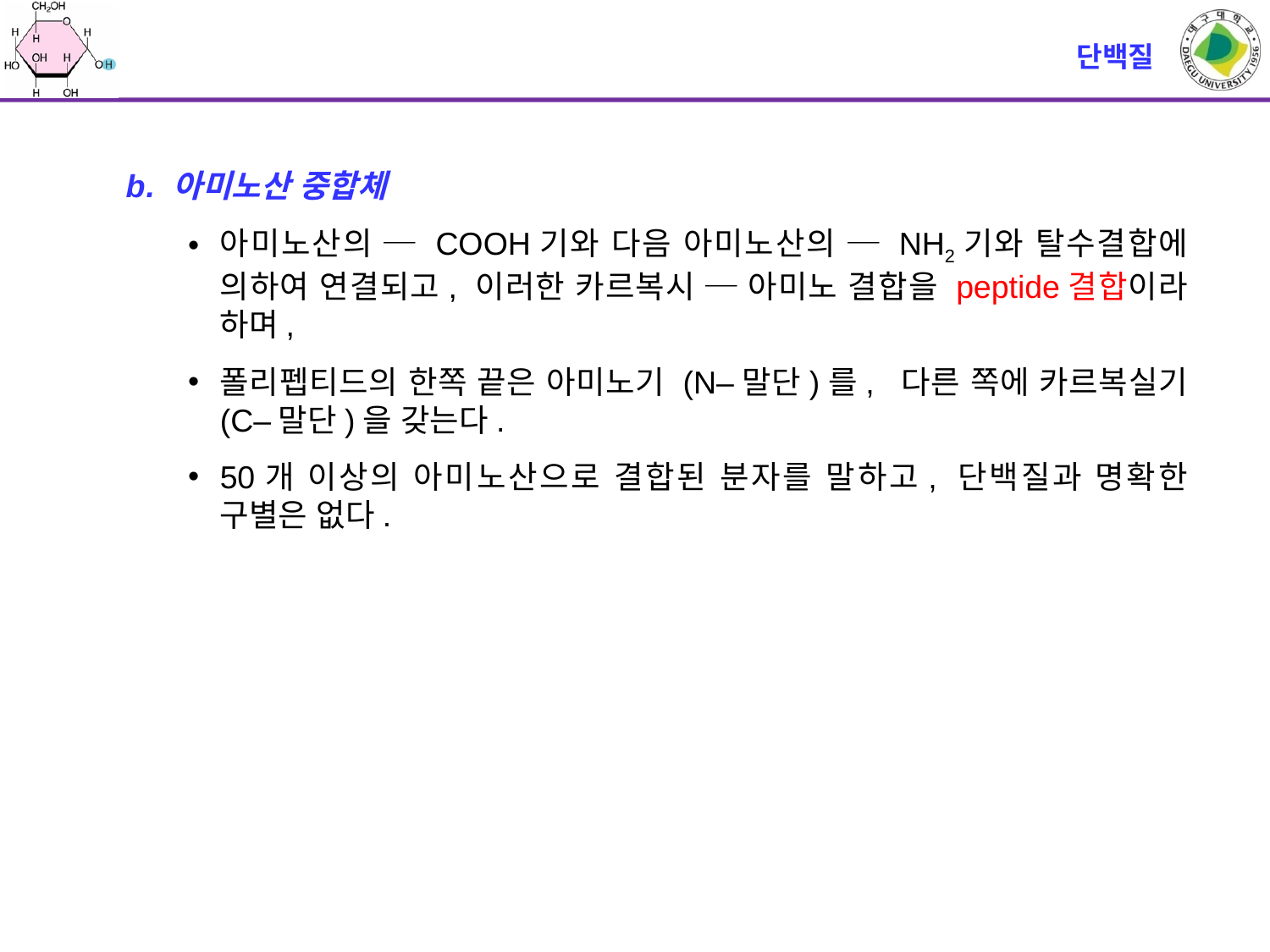

# 단백질
아미노산 중합체
아미노산의 ─ COOH기와 다음 아미노산의 ─ NH2기와 탈수결합에 의하여 연결되고, 이러한 카르복시 ─ 아미노 결합을 peptide결합이라 하며,
폴리펩티드의 한쪽 끝은 아미노기 (N–말단)를,  다른 쪽에 카르복실기 (C–말단)을 갖는다.
50개 이상의 아미노산으로 결합된 분자를 말하고, 단백질과 명확한 구별은 없다.